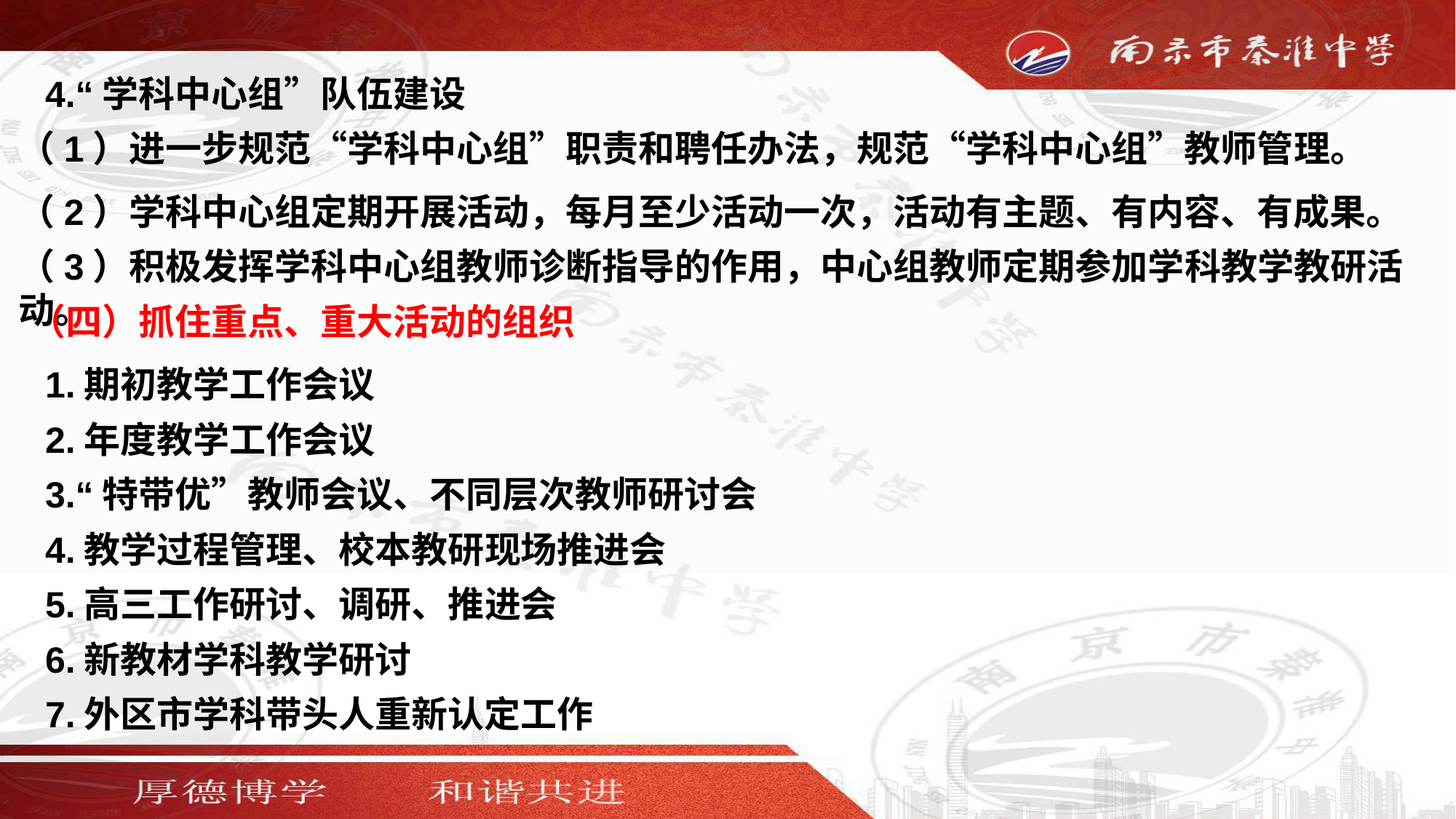

4.“学科中心组”队伍建设
（1）进一步规范“学科中心组”职责和聘任办法，规范“学科中心组”教师管理。
（2）学科中心组定期开展活动，每月至少活动一次，活动有主题、有内容、有成果。
（3）积极发挥学科中心组教师诊断指导的作用，中心组教师定期参加学科教学教研活动。
（四）抓住重点、重大活动的组织
1.期初教学工作会议
2.年度教学工作会议
3.“特带优”教师会议、不同层次教师研讨会
4.教学过程管理、校本教研现场推进会
5.高三工作研讨、调研、推进会
6.新教材学科教学研讨
7.外区市学科带头人重新认定工作